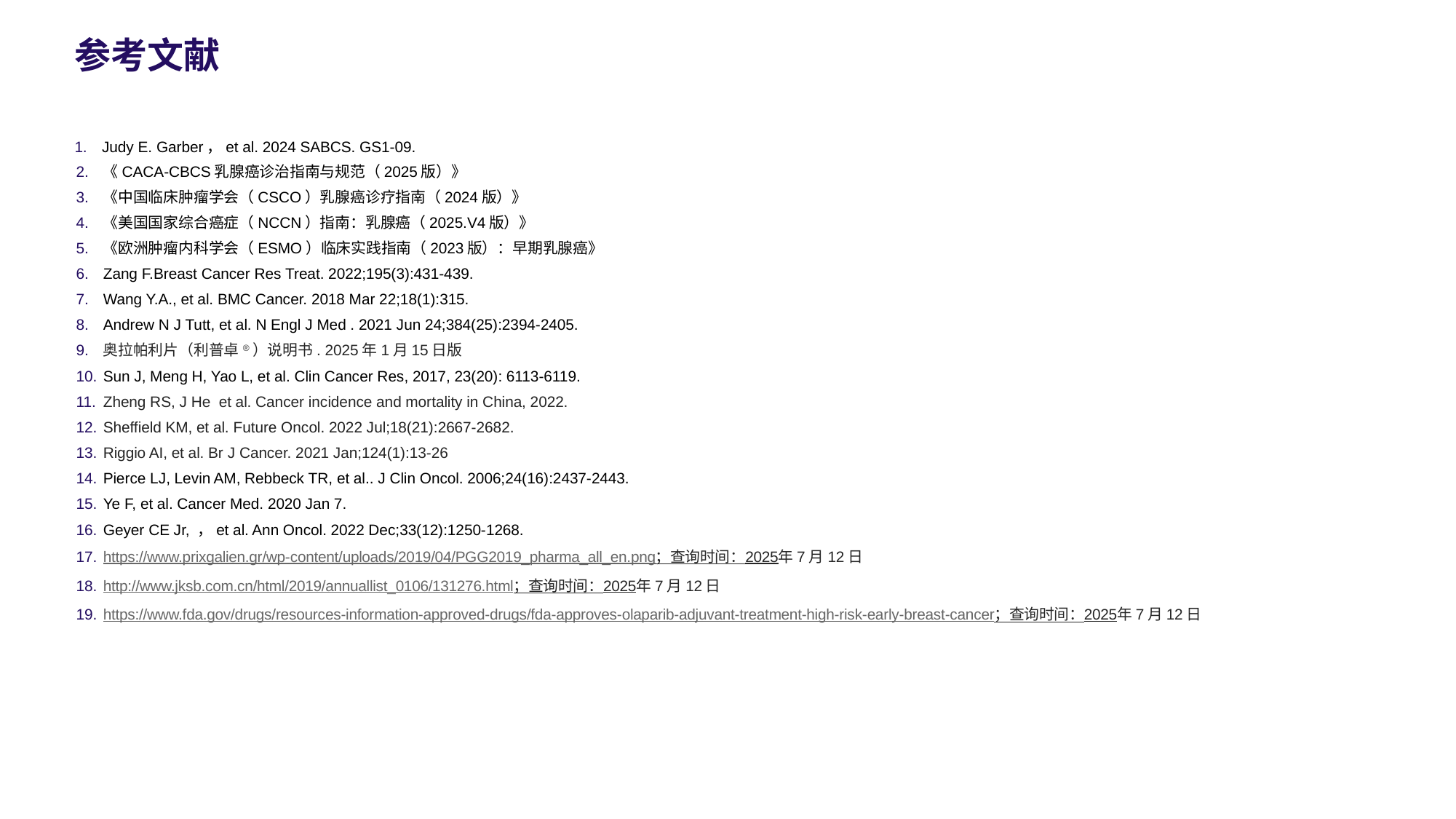

# 参考文献
Judy E. Garber，et al. 2024 SABCS. GS1-09.
《CACA-CBCS乳腺癌诊治指南与规范（2025版）》
《中国临床肿瘤学会（CSCO）乳腺癌诊疗指南（2024版）》
《美国国家综合癌症（NCCN）指南：乳腺癌（2025.V4版）》
《欧洲肿瘤内科学会（ESMO）临床实践指南（2023版）：早期乳腺癌》
Zang F.Breast Cancer Res Treat. 2022;195(3):431-439.
Wang Y.A., et al. BMC Cancer. 2018 Mar 22;18(1):315.
Andrew N J Tutt, et al. N Engl J Med . 2021 Jun 24;384(25):2394-2405.
奥拉帕利片（利普卓®）说明书. 2025年1月15日版
Sun J, Meng H, Yao L, et al. Clin Cancer Res, 2017, 23(20): 6113-6119.
Zheng RS, J He  et al. Cancer incidence and mortality in China, 2022.
Sheffield KM, et al. Future Oncol. 2022 Jul;18(21):2667-2682.
Riggio AI, et al. Br J Cancer. 2021 Jan;124(1):13-26
Pierce LJ, Levin AM, Rebbeck TR, et al.. J Clin Oncol. 2006;24(16):2437-2443.
Ye F, et al. Cancer Med. 2020 Jan 7.
Geyer CE Jr, ，et al. Ann Oncol. 2022 Dec;33(12):1250-1268.
https://www.prixgalien.gr/wp-content/uploads/2019/04/PGG2019_pharma_all_en.png；查询时间：2025年7月12日
http://www.jksb.com.cn/html/2019/annuallist_0106/131276.html；查询时间：2025年7月12日
https://www.fda.gov/drugs/resources-information-approved-drugs/fda-approves-olaparib-adjuvant-treatment-high-risk-early-breast-cancer；查询时间：2025年7月12日